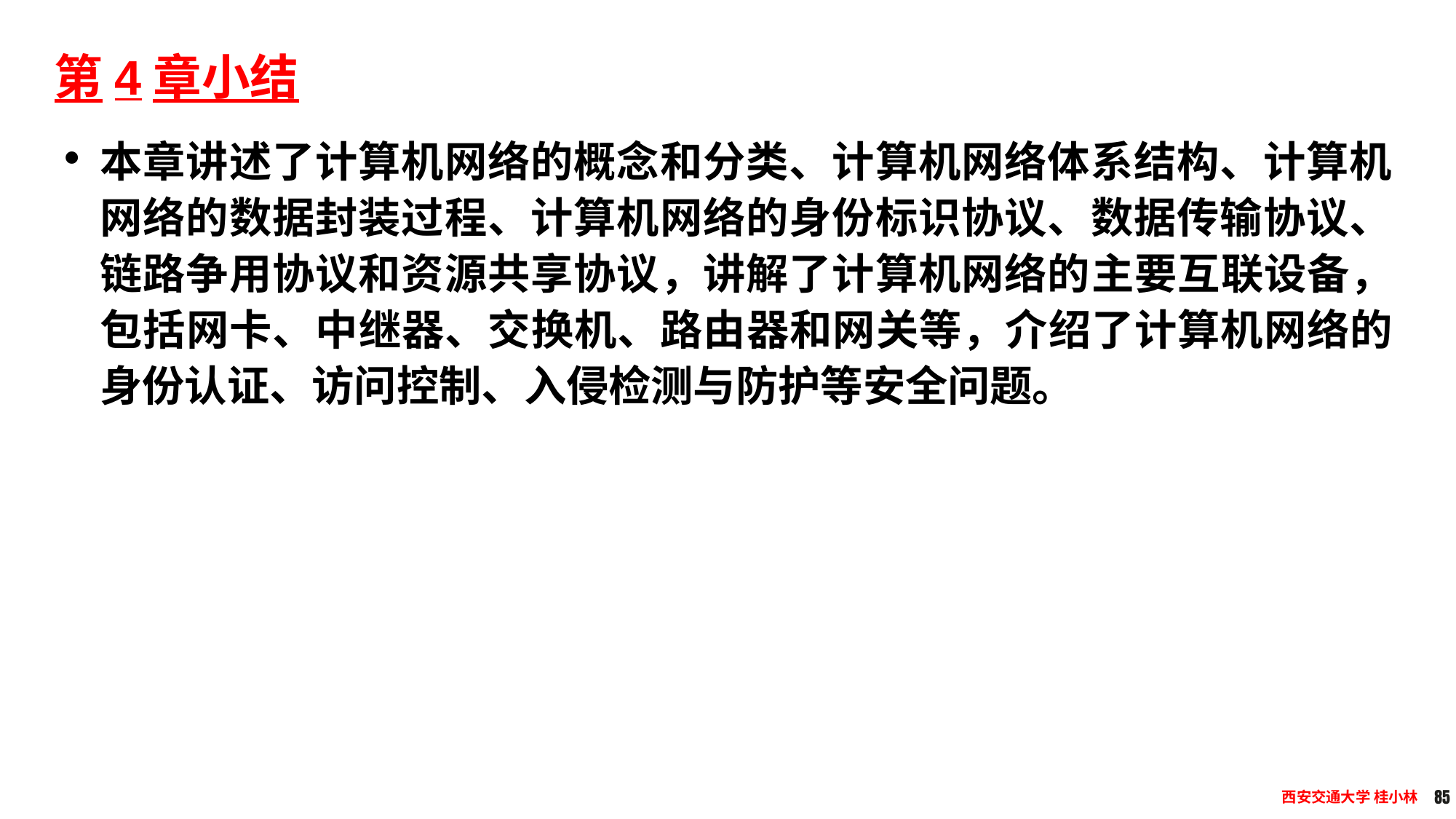

# 第4章小结
本章讲述了计算机网络的概念和分类、计算机网络体系结构、计算机网络的数据封装过程、计算机网络的身份标识协议、数据传输协议、链路争用协议和资源共享协议，讲解了计算机网络的主要互联设备，包括网卡、中继器、交换机、路由器和网关等，介绍了计算机网络的身份认证、访问控制、入侵检测与防护等安全问题。